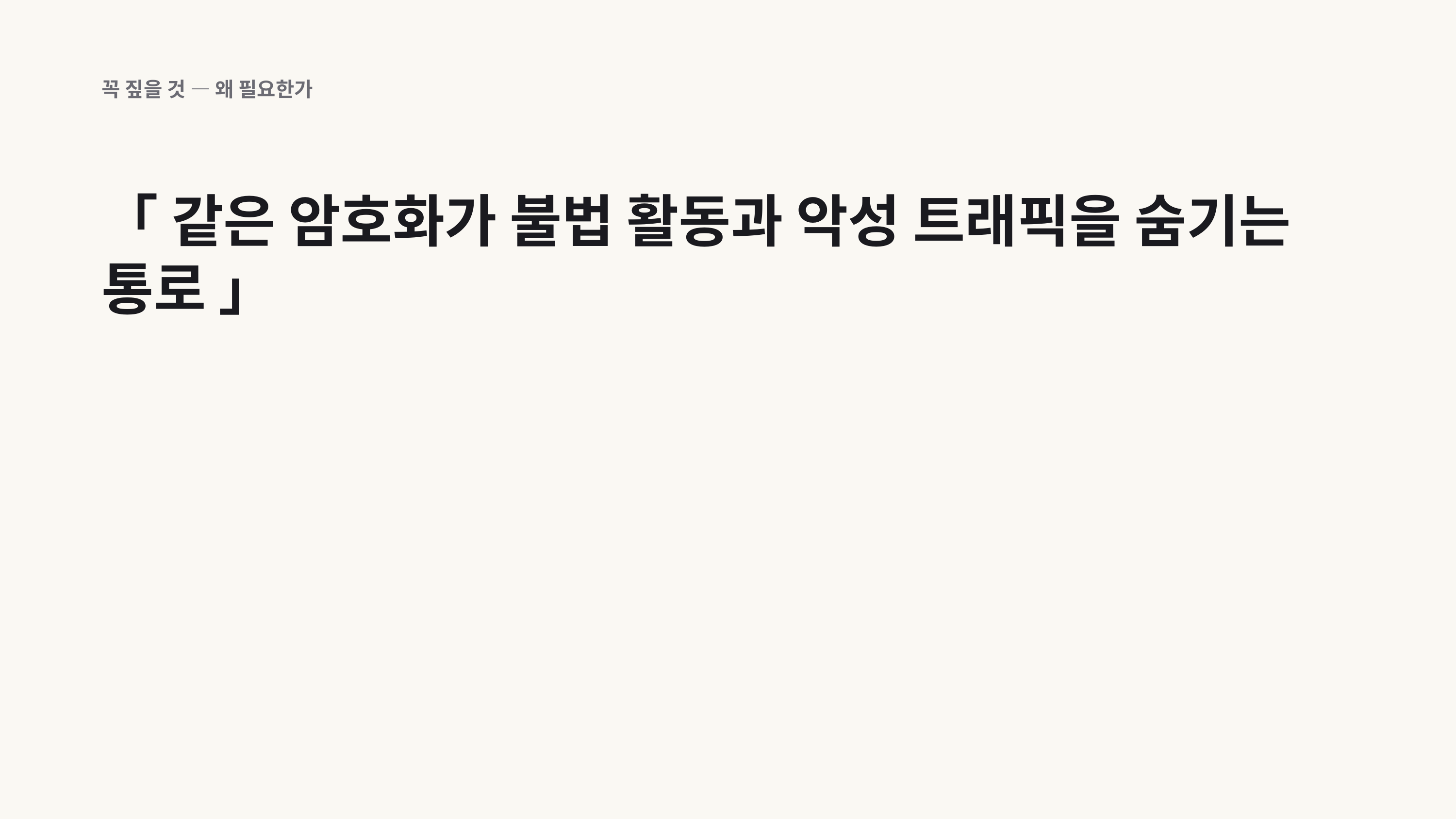

꼭 짚을 것 — 왜 필요한가
「 같은 암호화가 불법 활동과 악성 트래픽을 숨기는 통로 」